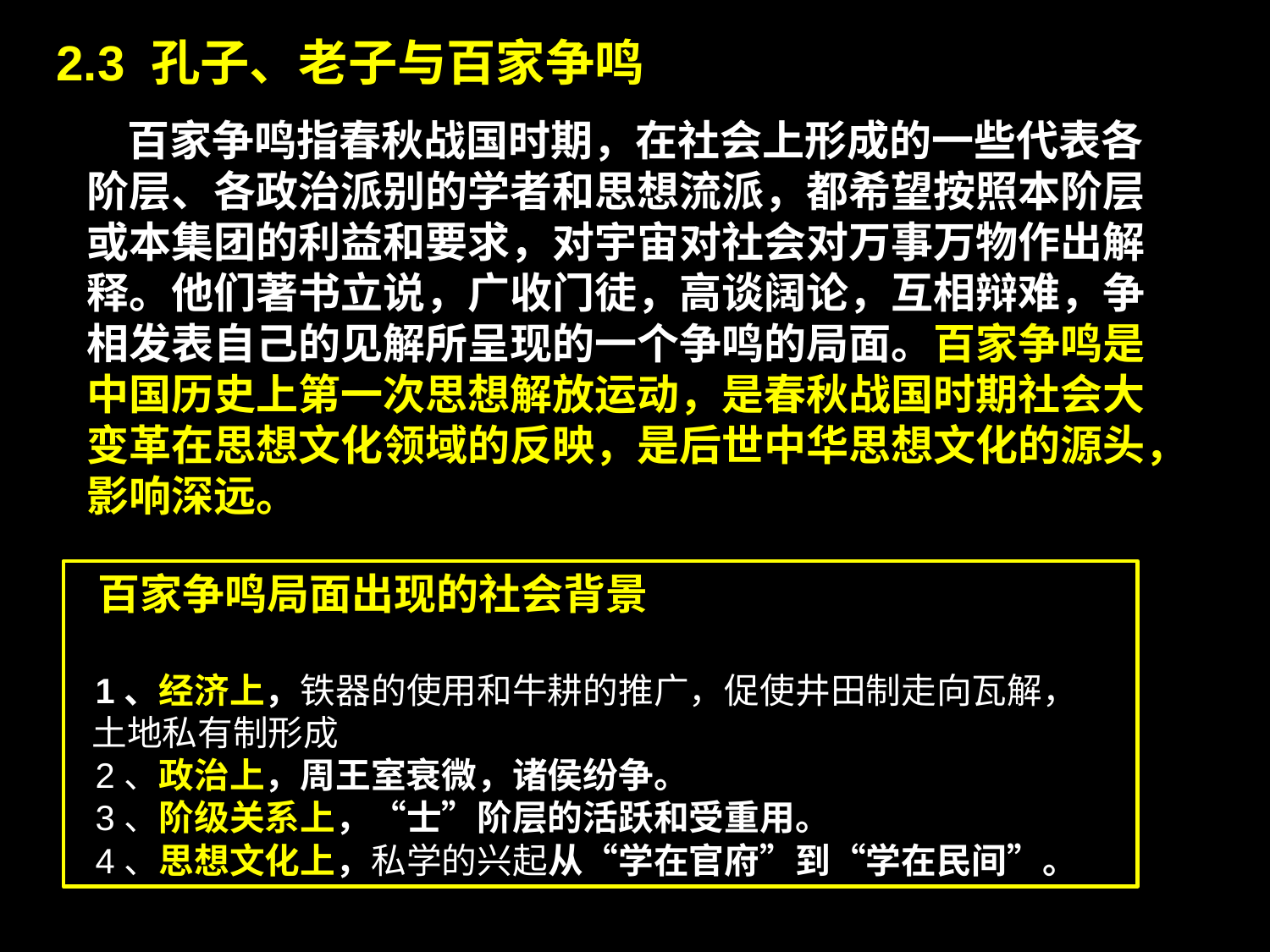

2.3 孔子、老子与百家争鸣
#
    百家争鸣指春秋战国时期，在社会上形成的一些代表各阶层、各政治派别的学者和思想流派，都希望按照本阶层或本集团的利益和要求，对宇宙对社会对万事万物作出解释。他们著书立说，广收门徒，高谈阔论，互相辩难，争相发表自己的见解所呈现的一个争鸣的局面。百家争鸣是中国历史上第一次思想解放运动，是春秋战国时期社会大变革在思想文化领域的反映，是后世中华思想文化的源头，影响深远。

  百家争鸣局面出现的社会背景

  1、经济上，铁器的使用和牛耕的推广，促使井田制走向瓦解，         土地私有制形成
  2、政治上，周王室衰微，诸侯纷争。
  3、阶级关系上，“士”阶层的活跃和受重用。
  4、思想文化上，私学的兴起从“学在官府”到“学在民间”。